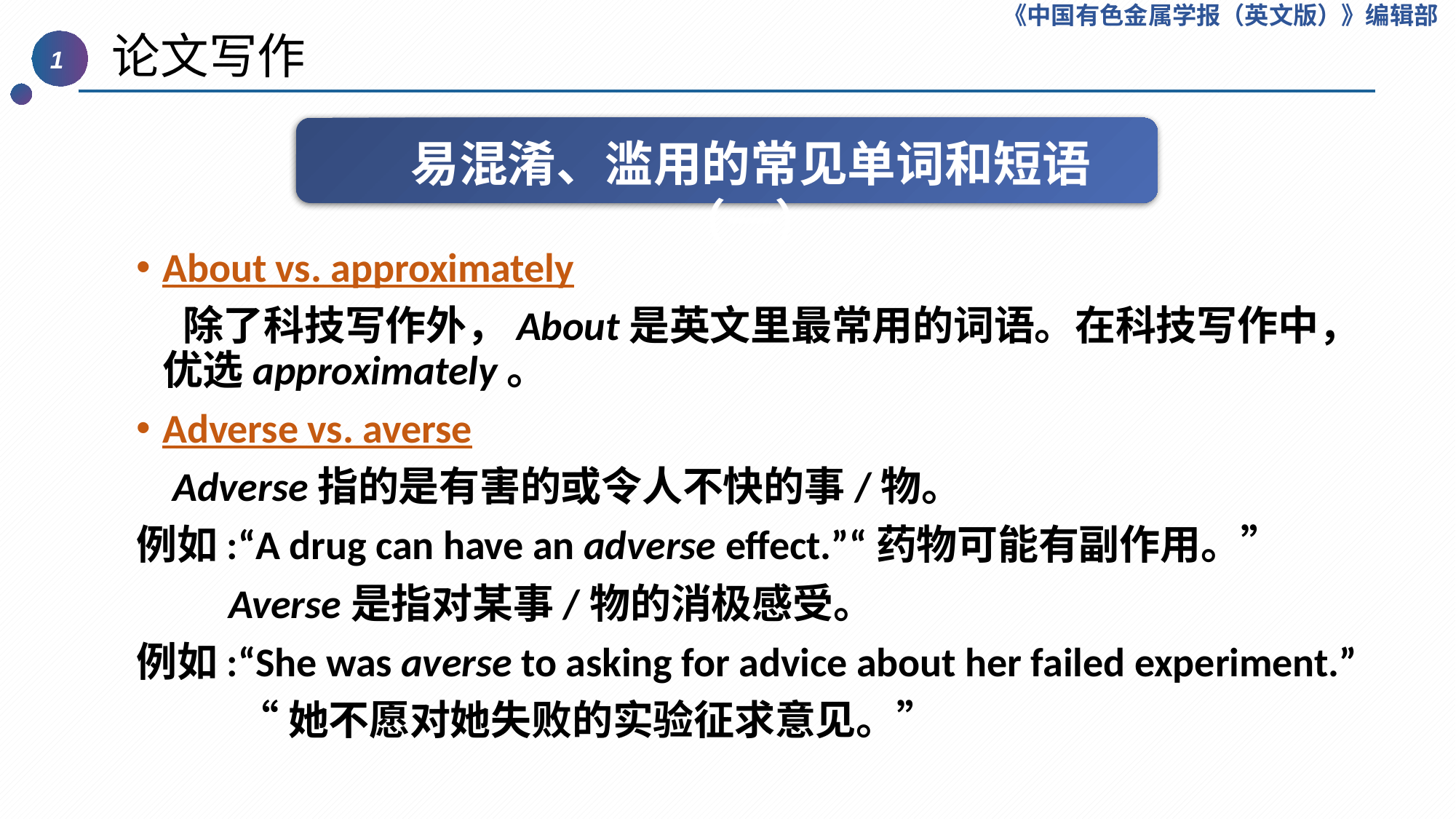

《中国有色金属学报（英文版）》编辑部

      论文写作

1

易混淆、滥用的常见单词和短语（一）
About vs. approximately
    除了科技写作外，About是英文里最常用的词语。在科技写作中，优选approximately。
Adverse vs. averse
    Adverse指的是有害的或令人不快的事/物。
例如:“A drug can have an adverse effect.”“药物可能有副作用。”
Averse是指对某事/物的消极感受。
例如:“She was averse to asking for advice about her failed experiment.”
 “她不愿对她失败的实验征求意见。”